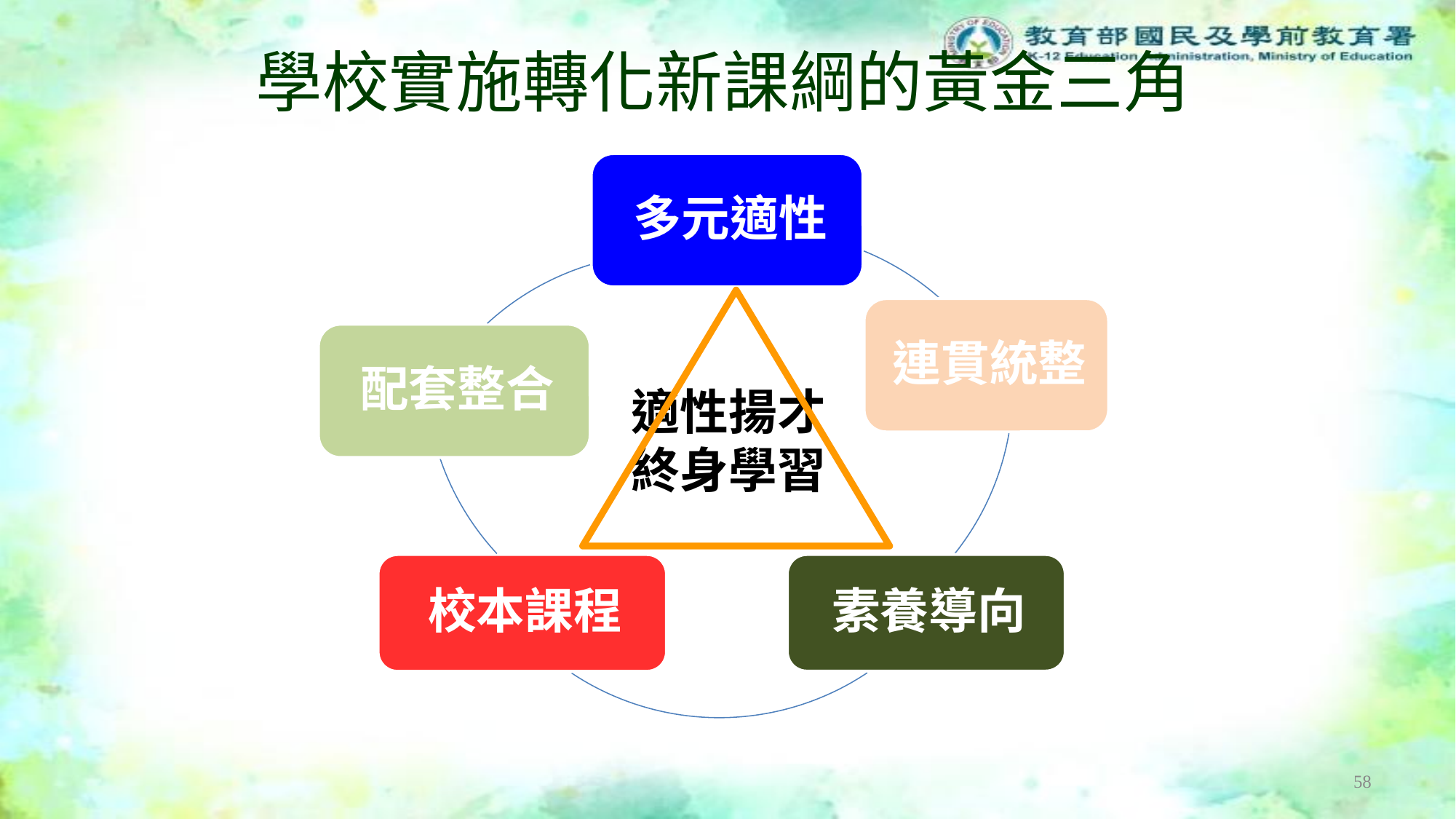

# 學校實施轉化新課綱的黃金三角
多元適性
連貫統整
素養導向
校本課程
配套整合

適性揚才
終身學習
58